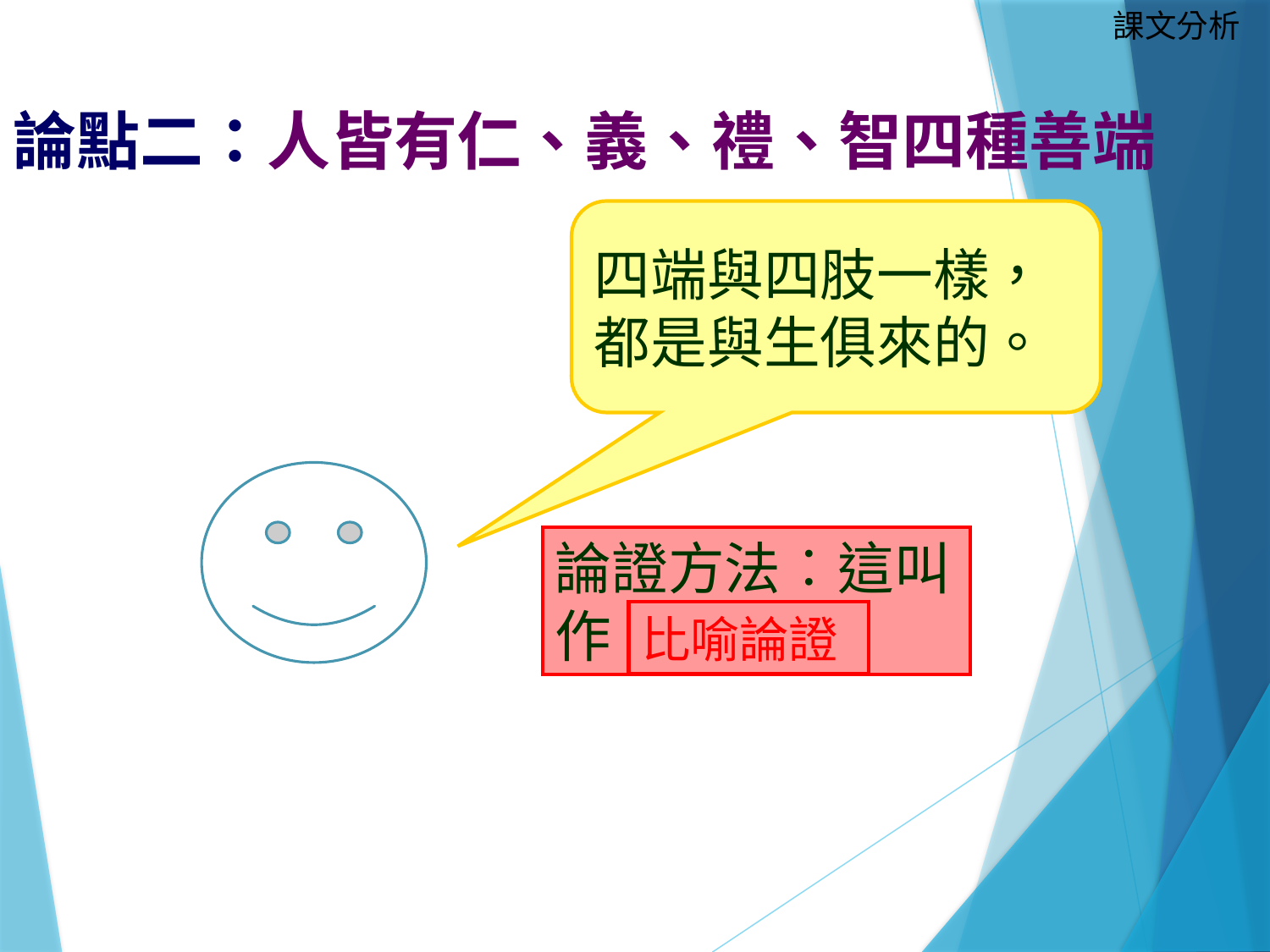

課文分析
# 論點二：人皆有仁、義、禮、智四種善端
四端與四肢一樣，
都是與生俱來的。

論證方法︰這叫作   ？    。
比喻論證